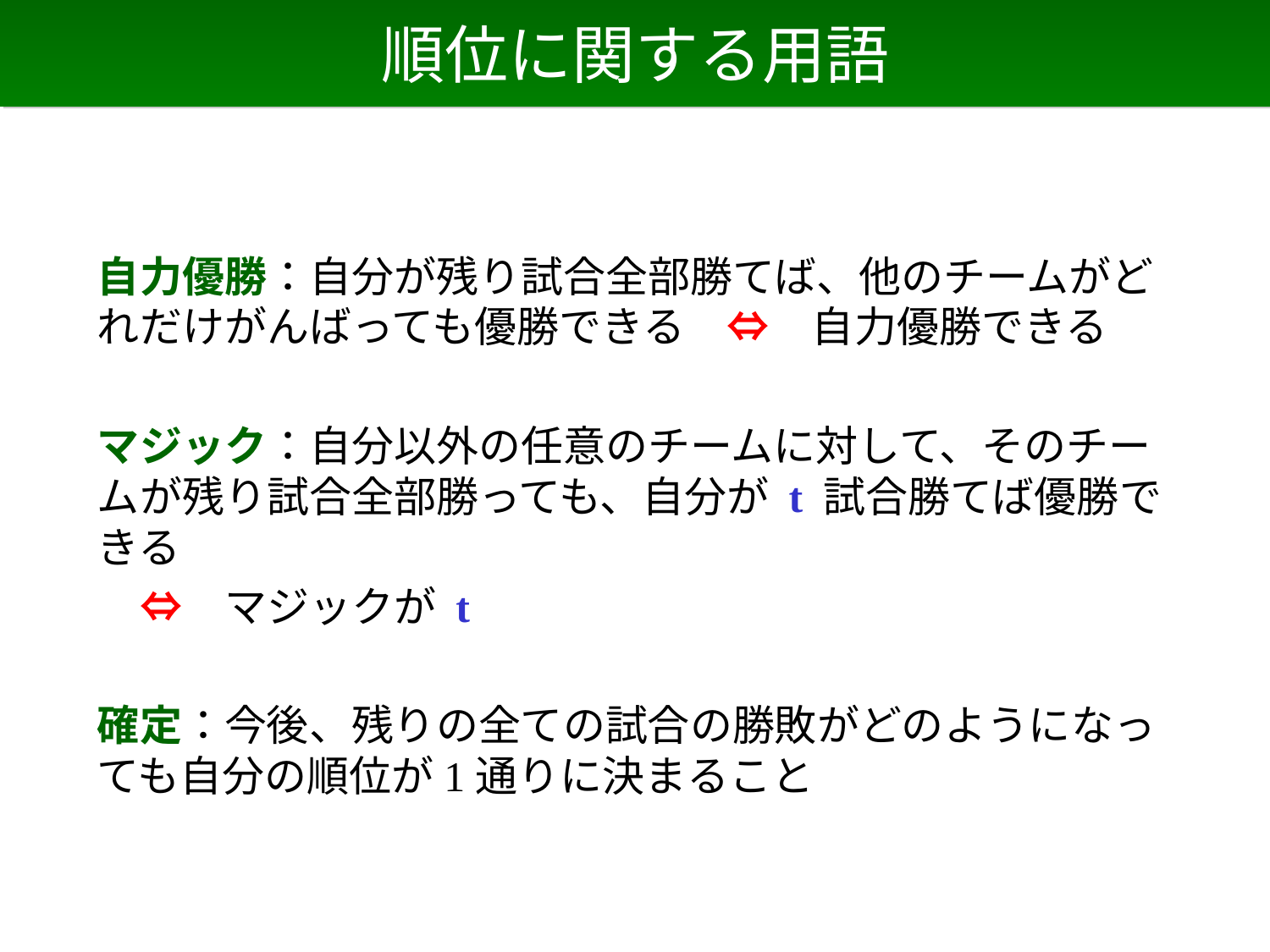

# 順位に関する用語
自力優勝：自分が残り試合全部勝てば、他のチームがどれだけがんばっても優勝できる　⇔　自力優勝できる

マジック：自分以外の任意のチームに対して、そのチームが残り試合全部勝っても、自分が t 試合勝てば優勝できる
　⇔　マジックが t

確定：今後、残りの全ての試合の勝敗がどのようになっても自分の順位が1通りに決まること